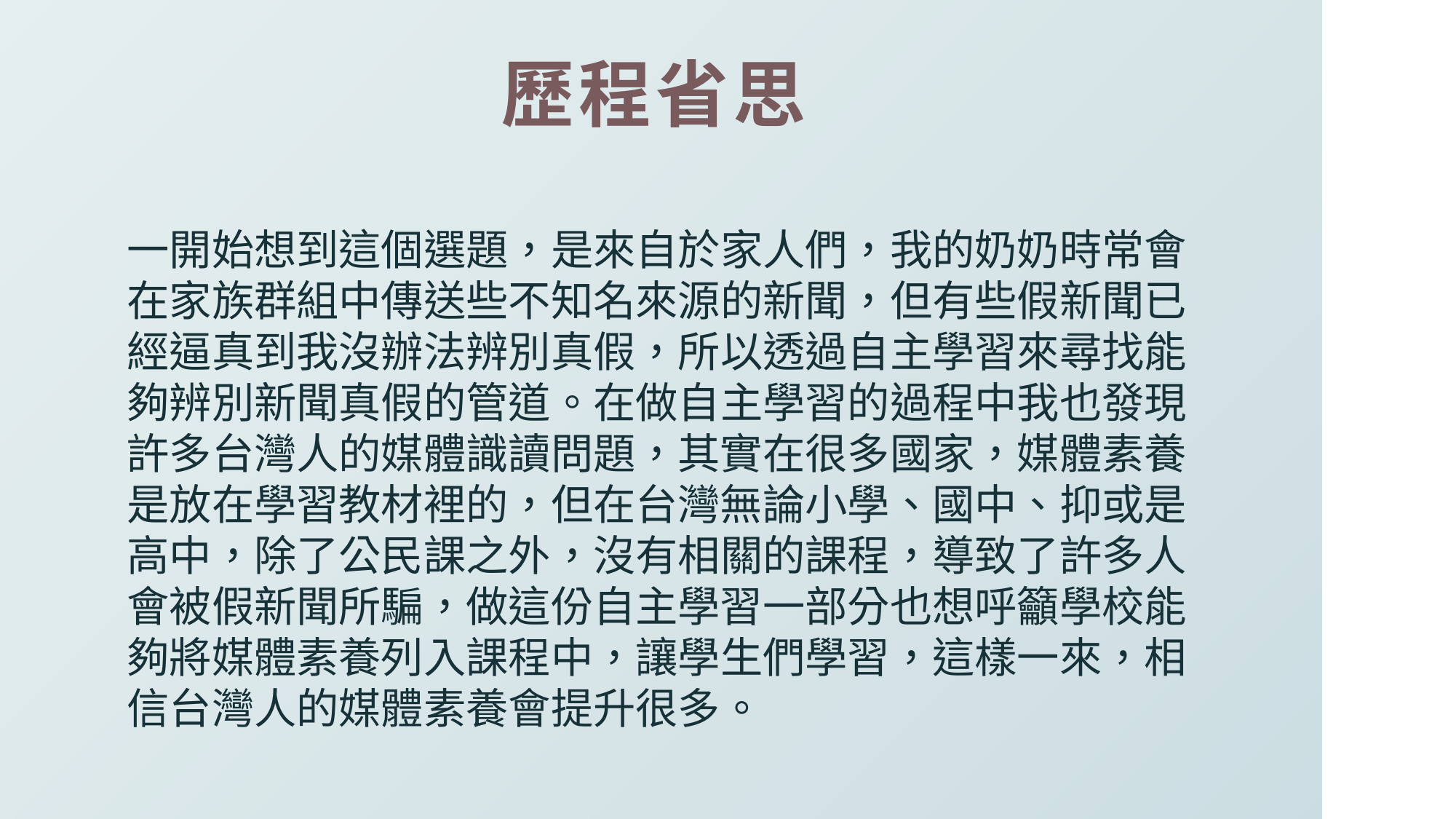

歷程省思
一開始想到這個選題，是來自於家人們，我的奶奶時常會在家族群組中傳送些不知名來源的新聞，但有些假新聞已經逼真到我沒辦法辨別真假，所以透過自主學習來尋找能夠辨別新聞真假的管道。在做自主學習的過程中我也發現許多台灣人的媒體識讀問題，其實在很多國家，媒體素養是放在學習教材裡的，但在台灣無論小學、國中、抑或是高中，除了公民課之外，沒有相關的課程，導致了許多人會被假新聞所騙，做這份自主學習一部分也想呼籲學校能夠將媒體素養列入課程中，讓學生們學習，這樣一來，相信台灣人的媒體素養會提升很多。